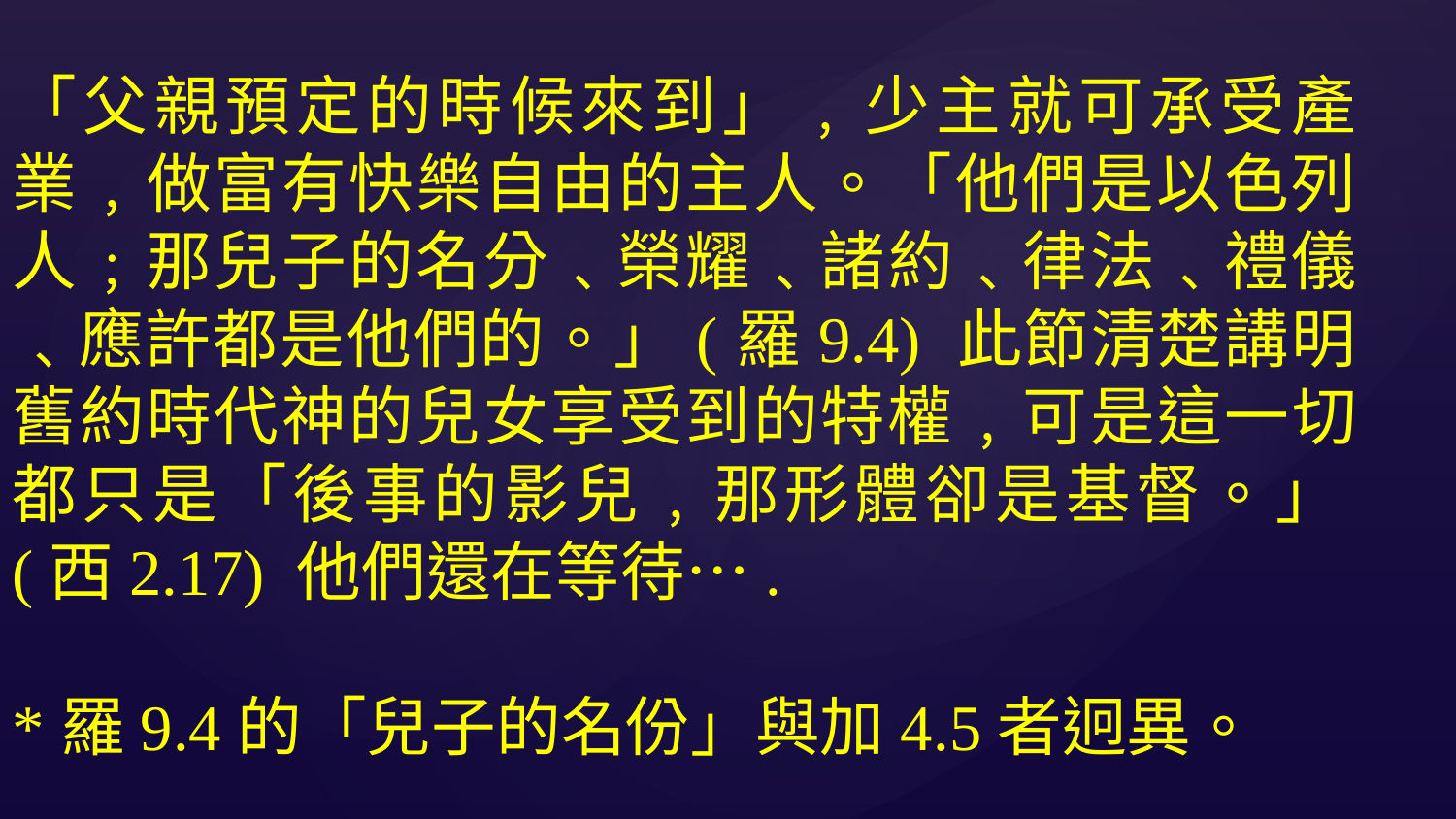

「父親預定的時候來到」﹐少主就可承受產業﹐做富有快樂自由的主人。「他們是以色列人﹔那兒子的名分﹑榮耀﹑諸約﹑律法﹑禮儀﹑應許都是他們的。」(羅9.4) 此節清楚講明舊約時代神的兒女享受到的特權﹐可是這一切都只是「後事的影兒﹐那形體卻是基督。」(西2.17) 他們還在等待….

*羅9.4的「兒子的名份」與加4.5者迥異。